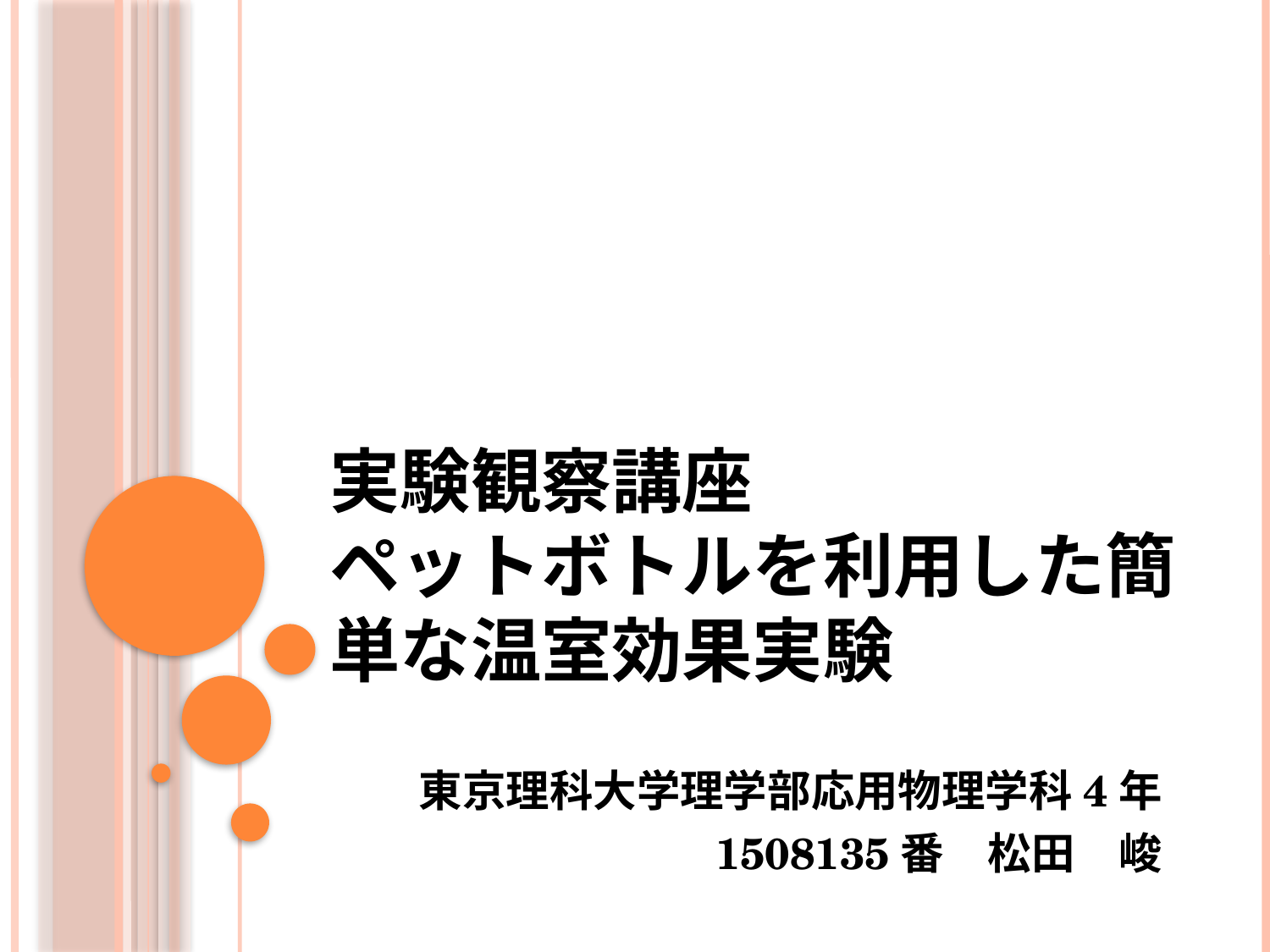

# 実験観察講座 ペットボトルを利用した簡単な温室効果実験

東京理科大学理学部応用物理学科4年
1508135番　松田　峻